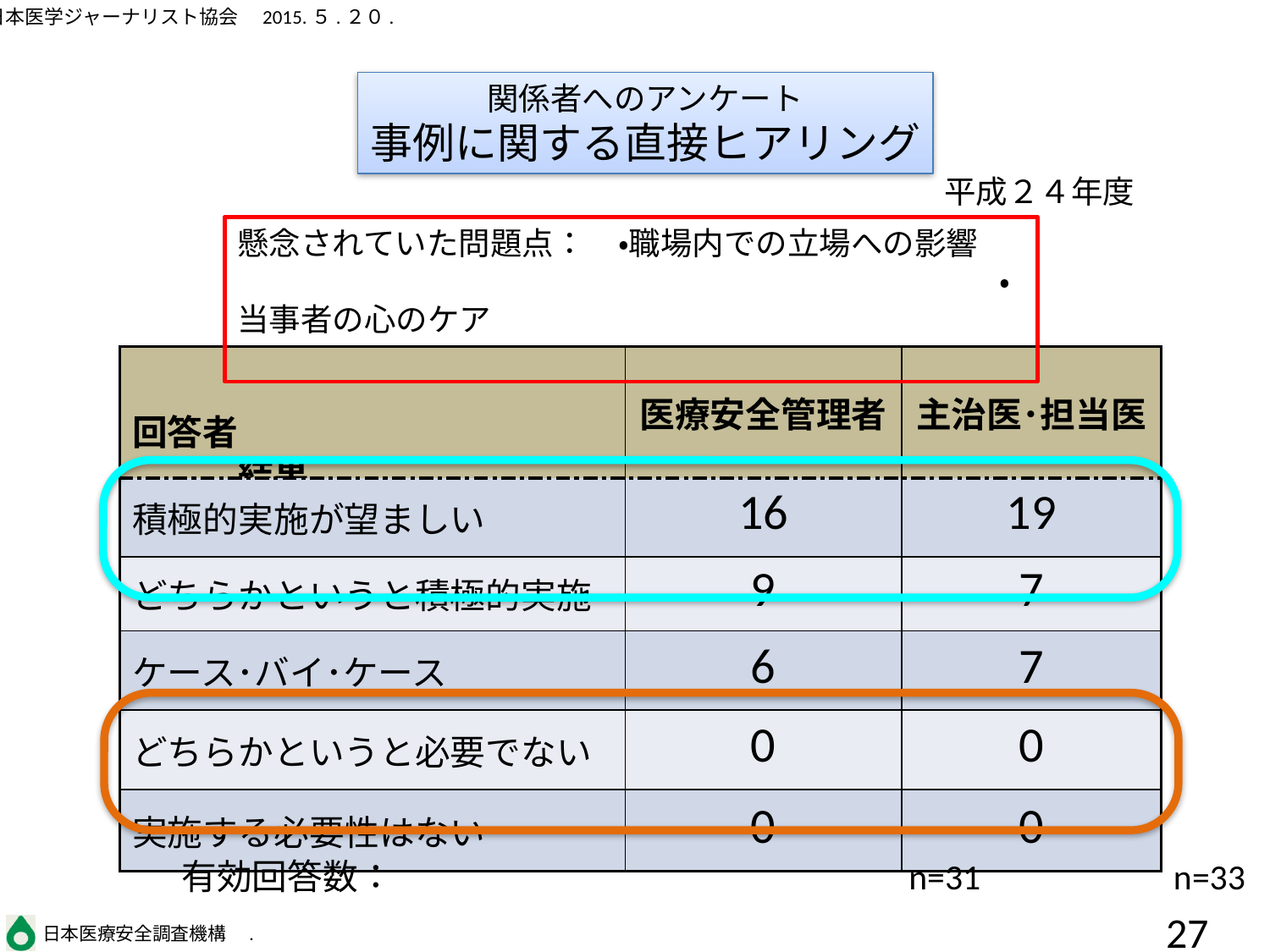

関係者へのアンケート
事例に関する直接ヒアリング
平成２４年度
懸念されていた問題点：	・職場内での立場への影響
						・当事者の心のケア
| 回答者　　　　 　　　結果 | 医療安全管理者 | 主治医･担当医 |
| --- | --- | --- |
| 積極的実施が望ましい | 16 | 19 |
| どちらかというと積極的実施 | 9 | 7 |
| ケース･バイ･ケース | 6 | 7 |
| どちらかというと必要でない | 0 | 0 |
| 実施する必要性はない | 0 | 0 |

有効回答数：　　　　　　　　　　　　　      n=31                        n=33